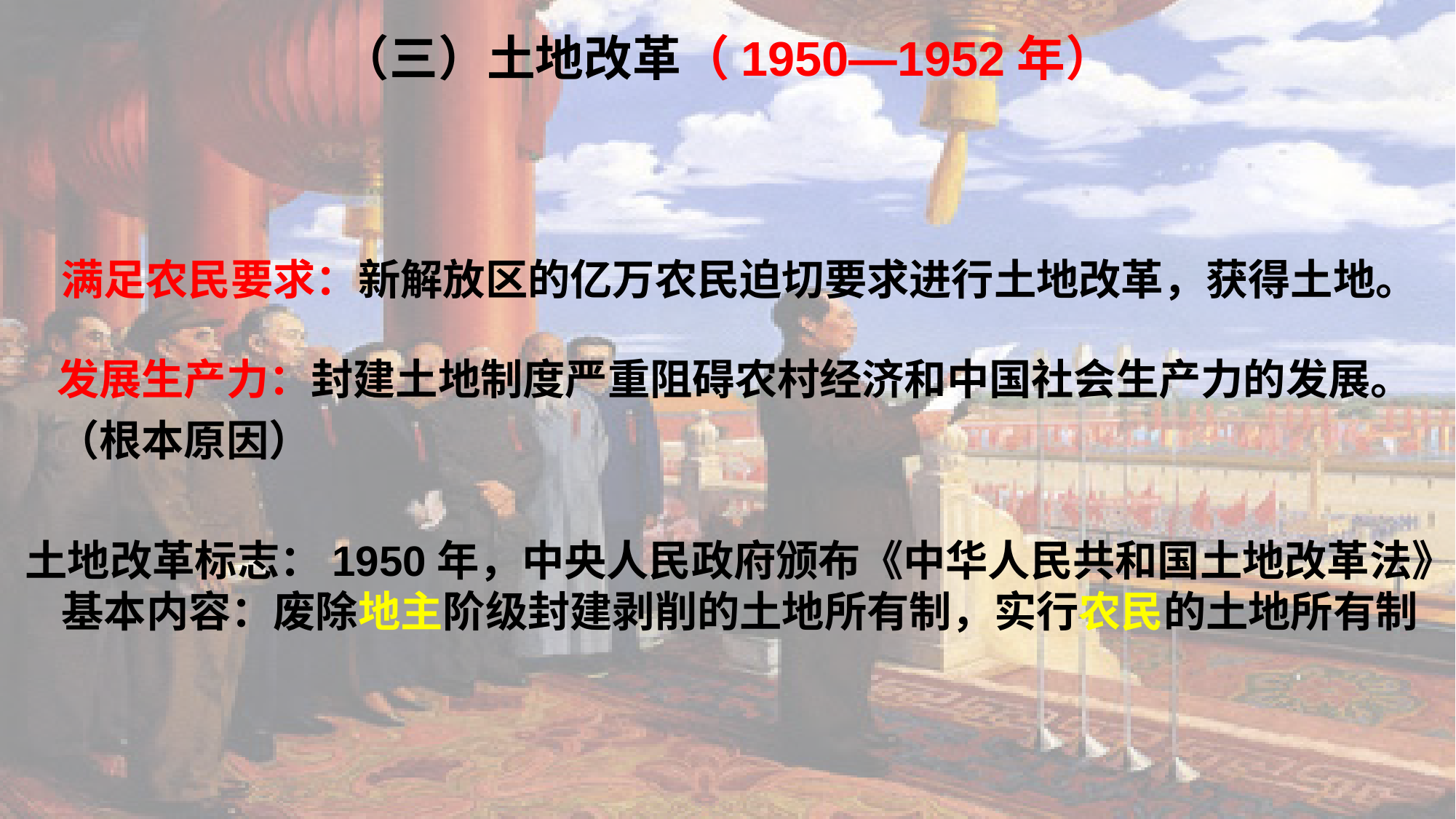

（三）土地改革（1950—1952年）
满足农民要求：新解放区的亿万农民迫切要求进行土地改革，获得土地。
发展生产力：封建土地制度严重阻碍农村经济和中国社会生产力的发展。（根本原因）
土地改革标志：1950年，中央人民政府颁布《中华人民共和国土地改革法》
基本内容：废除地主阶级封建剥削的土地所有制，实行农民的土地所有制